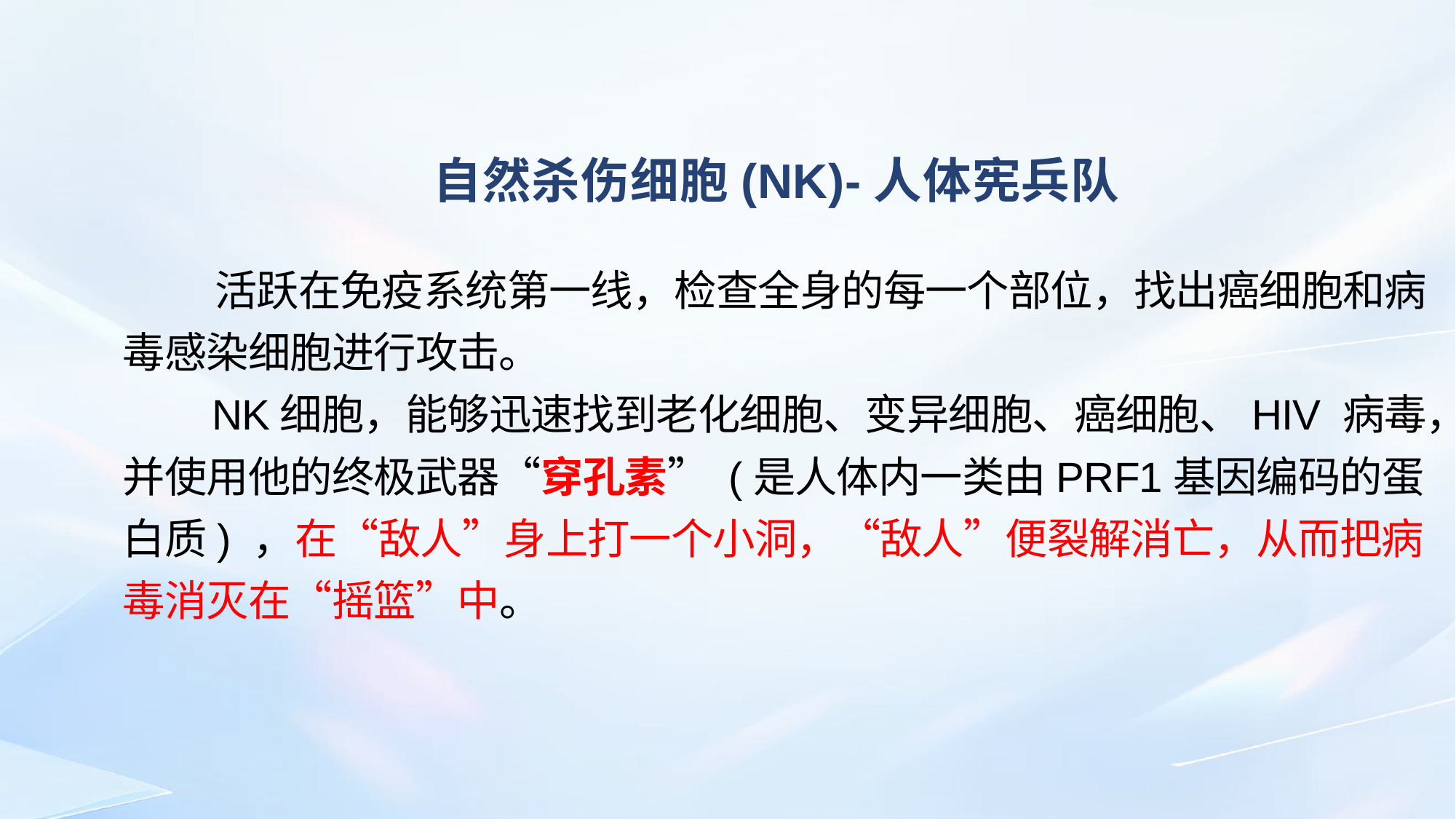

自然杀伤细胞(NK)-人体宪兵队

   活跃在免疫系统第一线，检查全身的每一个部位，找出癌细胞和病毒感染细胞进行攻击。
   NK细胞，能够迅速找到老化细胞、变异细胞、癌细胞、HIV 病毒，并使用他的终极武器“穿孔素” (是人体内一类由PRF1基因编码的蛋白质) ，在“敌人”身上打一个小洞，“敌人”便裂解消亡，从而把病毒消灭在“摇篮”中。